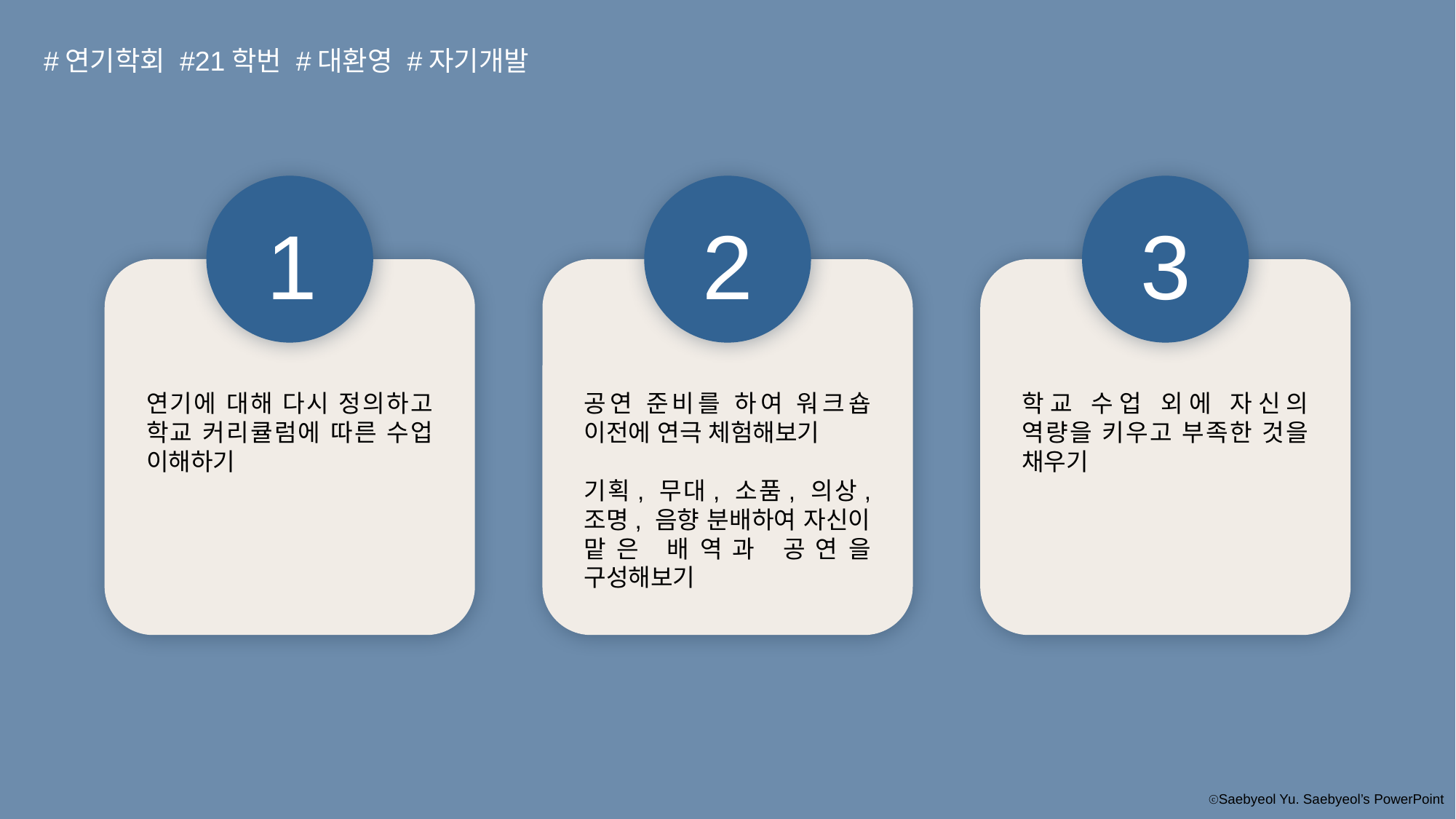

#연기학회 #21학번 #대환영 #자기개발

1
2
3
연기에 대해 다시 정의하고 학교 커리큘럼에 따른 수업 이해하기
공연 준비를 하여 워크숍 이전에 연극 체험해보기

기획, 무대, 소품, 의상, 조명, 음향 분배하여 자신이 맡은 배역과 공연을 구성해보기
학교 수업 외에 자신의 역량을 키우고 부족한 것을 채우기